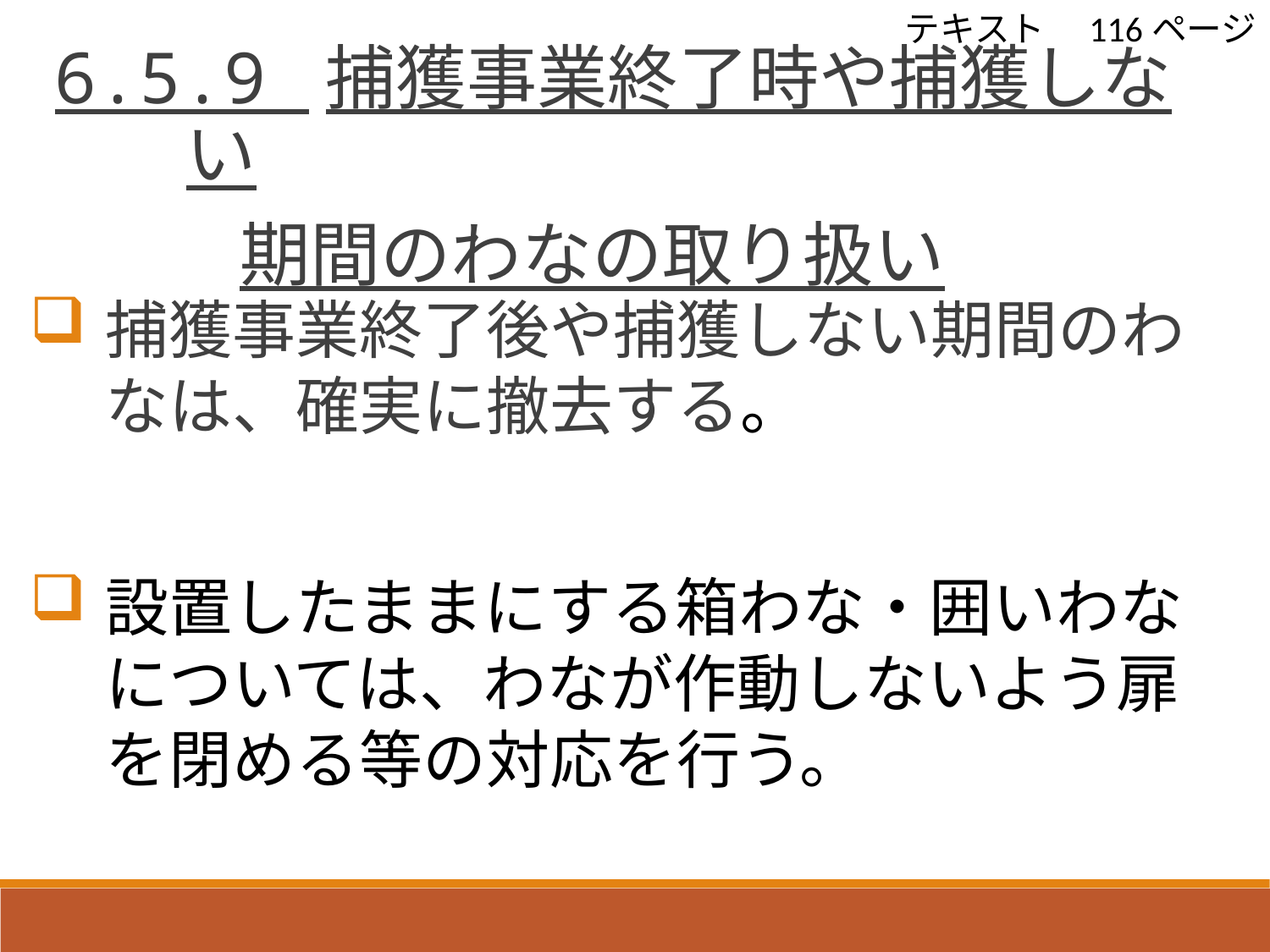

テキスト　116ページ
 6.5.9 捕獲事業終了時や捕獲しない
　　　 期間のわなの取り扱い
捕獲事業終了後や捕獲しない期間のわなは、確実に撤去する。

設置したままにする箱わな・囲いわなについては、わなが作動しないよう扉を閉める等の対応を行う。